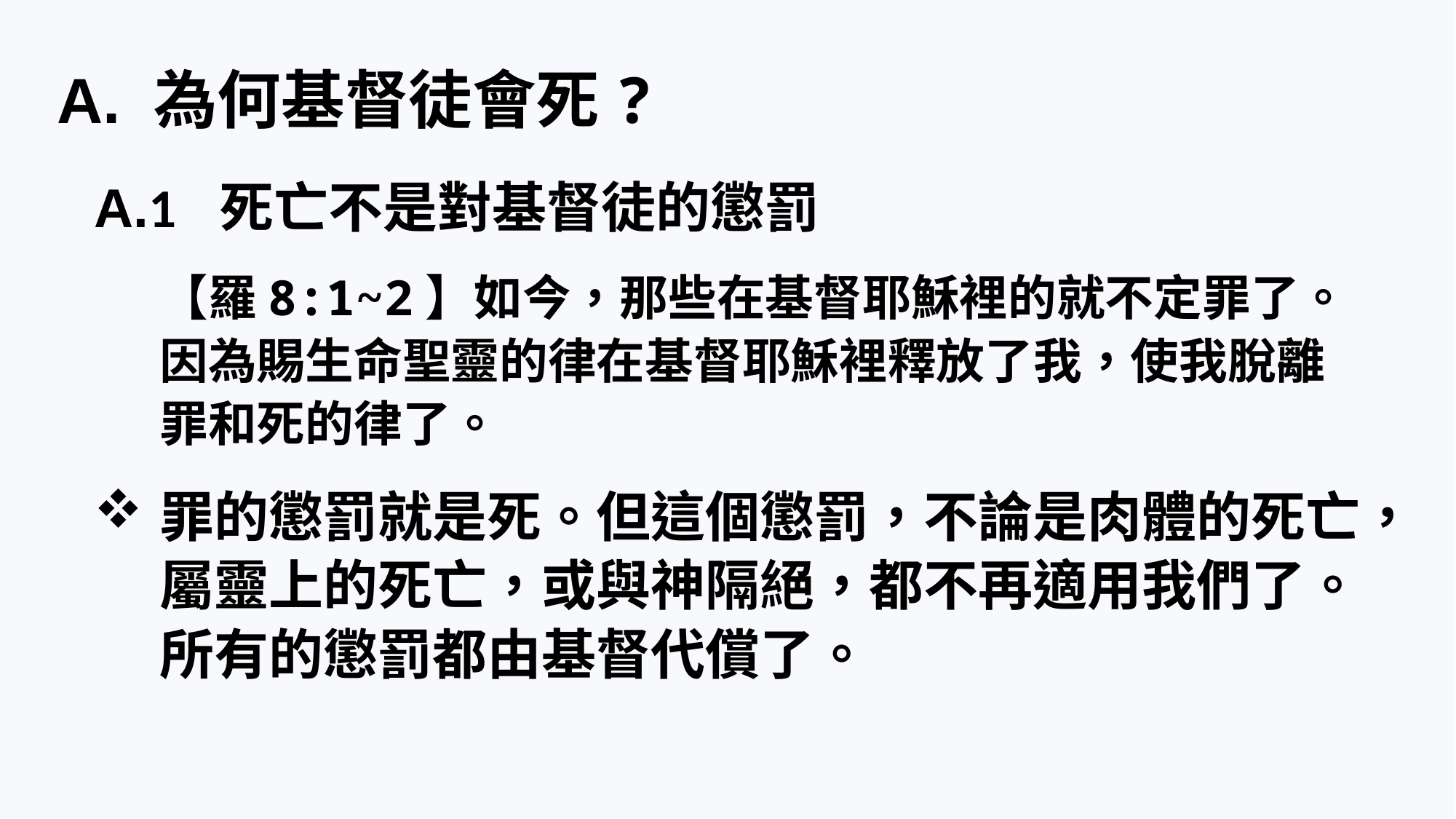

A. 為何基督徒會死?
A.1  死亡不是對基督徒的懲罰
【羅8:1~2】如今，那些在基督耶穌裡的就不定罪了。 因為賜生命聖靈的律在基督耶穌裡釋放了我，使我脫離罪和死的律了。
罪的懲罰就是死。但這個懲罰，不論是肉體的死亡，屬靈上的死亡，或與神隔絕，都不再適用我們了。所有的懲罰都由基督代償了。